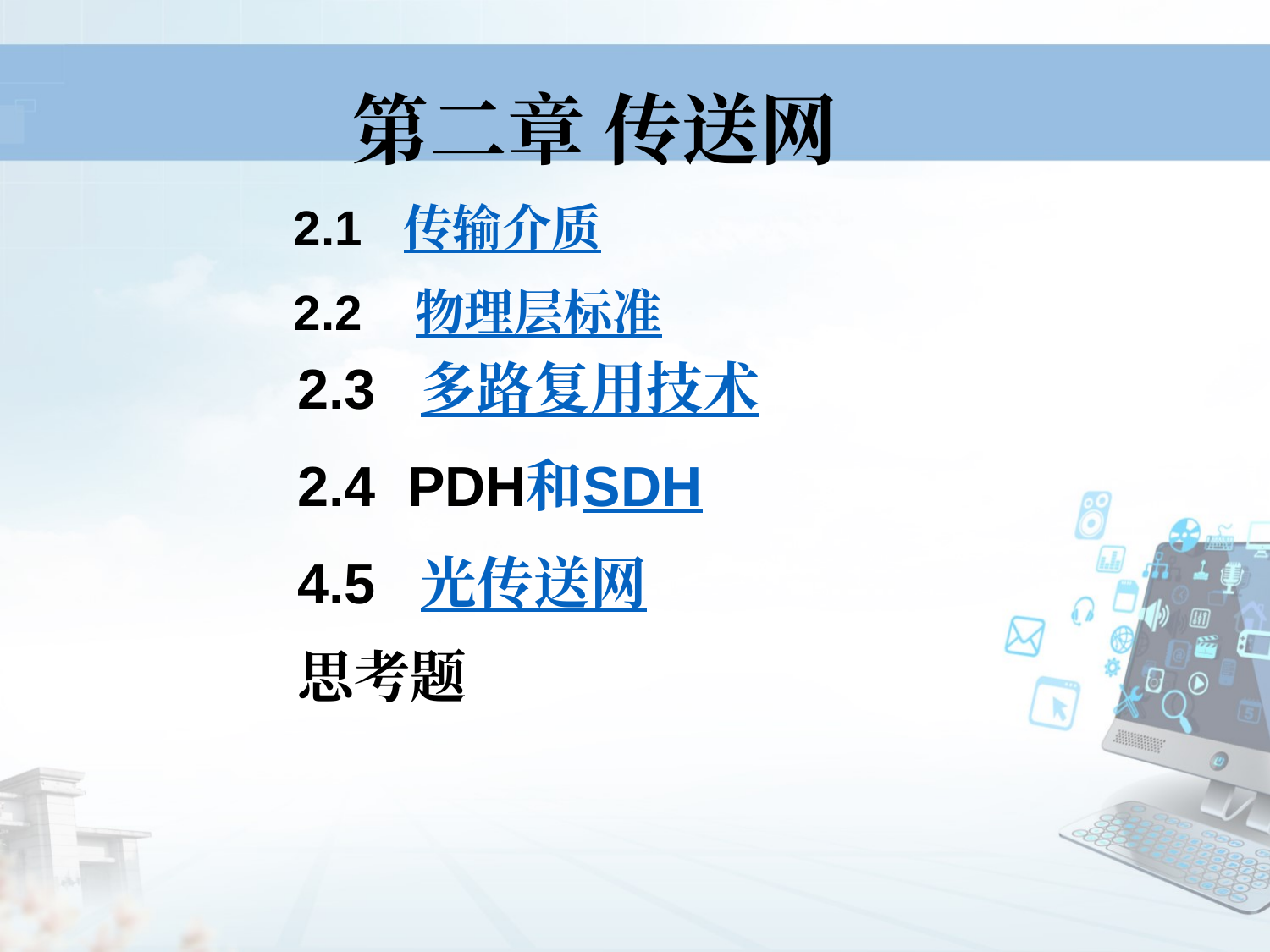

第二章 传送网

2.3  多路复用技术
2.4  PDH和SDH
4.5  光传送网
思考题
2.1   传输介质
2.2   物理层标准